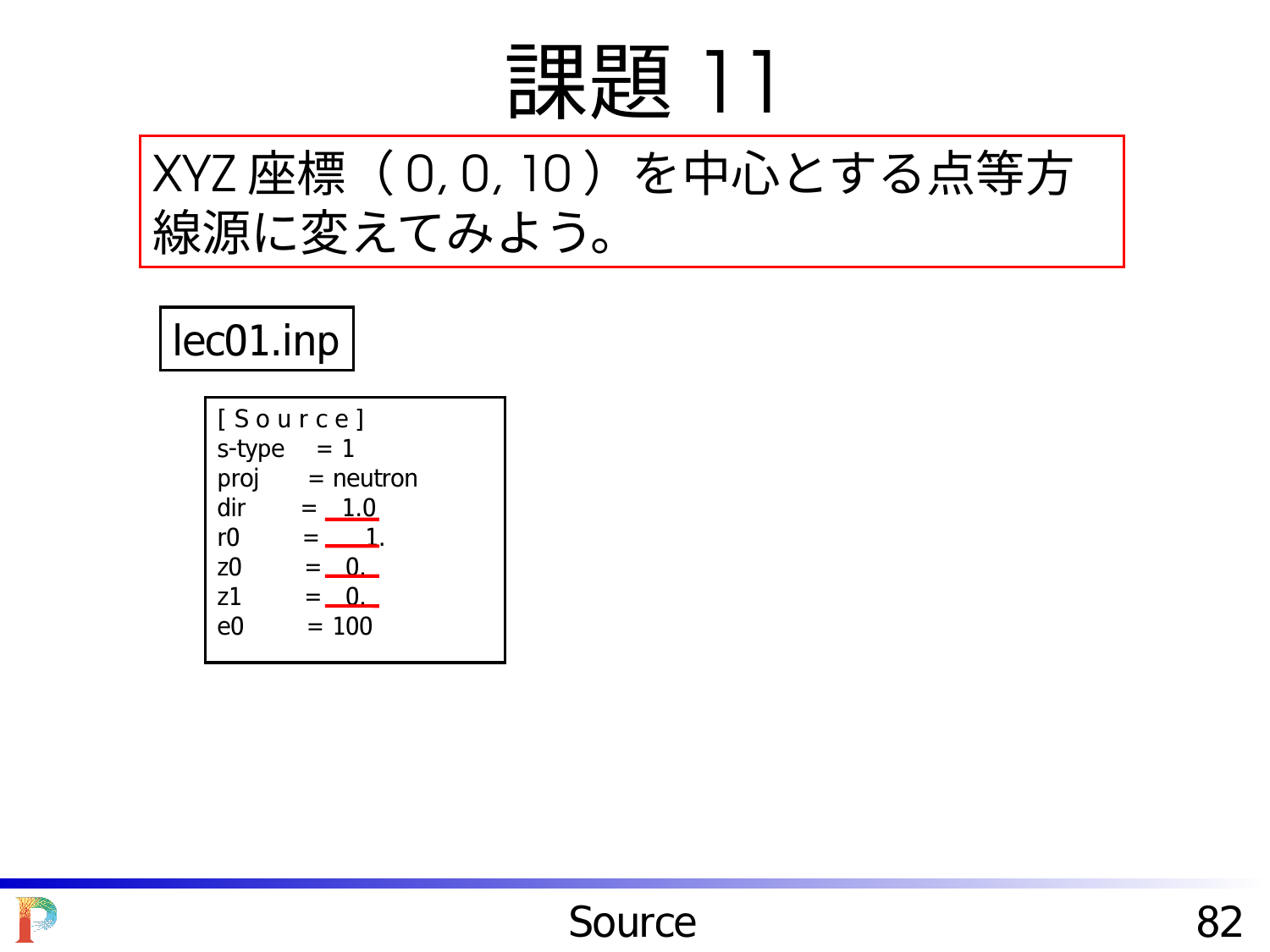

課題11
XYZ座標（0, 0, 10）を中心とする点等方線源に変えてみよう。
lec01.inp
[ S o u r c e ]
s-type    = 1
proj      = neutron
dir       =   1.0
r0        = 　1.
z0        =   0.
z1        =   0.
e0        = 100

Source